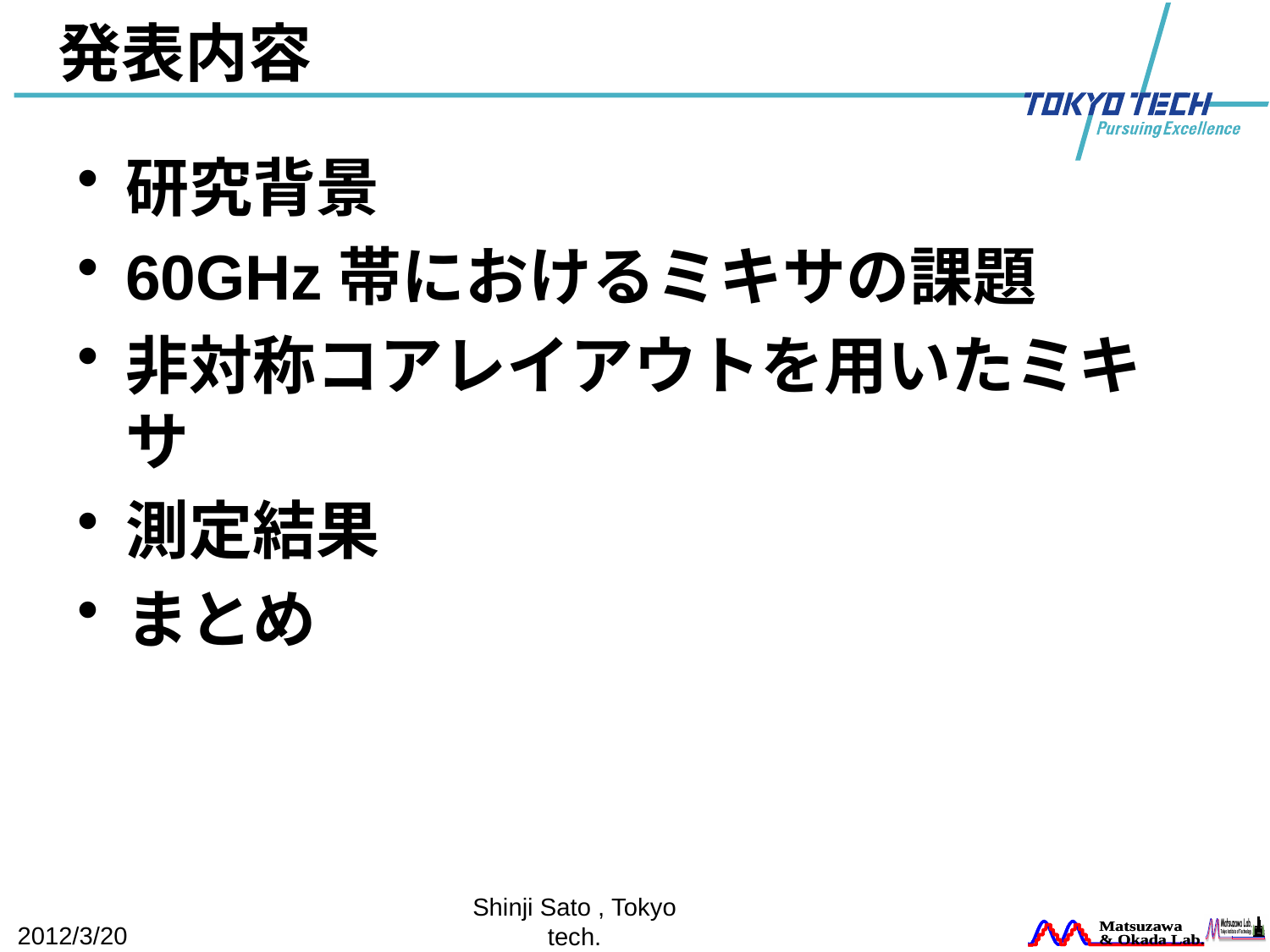

# 発表内容
研究背景
60GHz帯におけるミキサの課題
非対称コアレイアウトを用いたミキサ
測定結果
まとめ
2012/3/20
Shinji Sato , Tokyo tech.